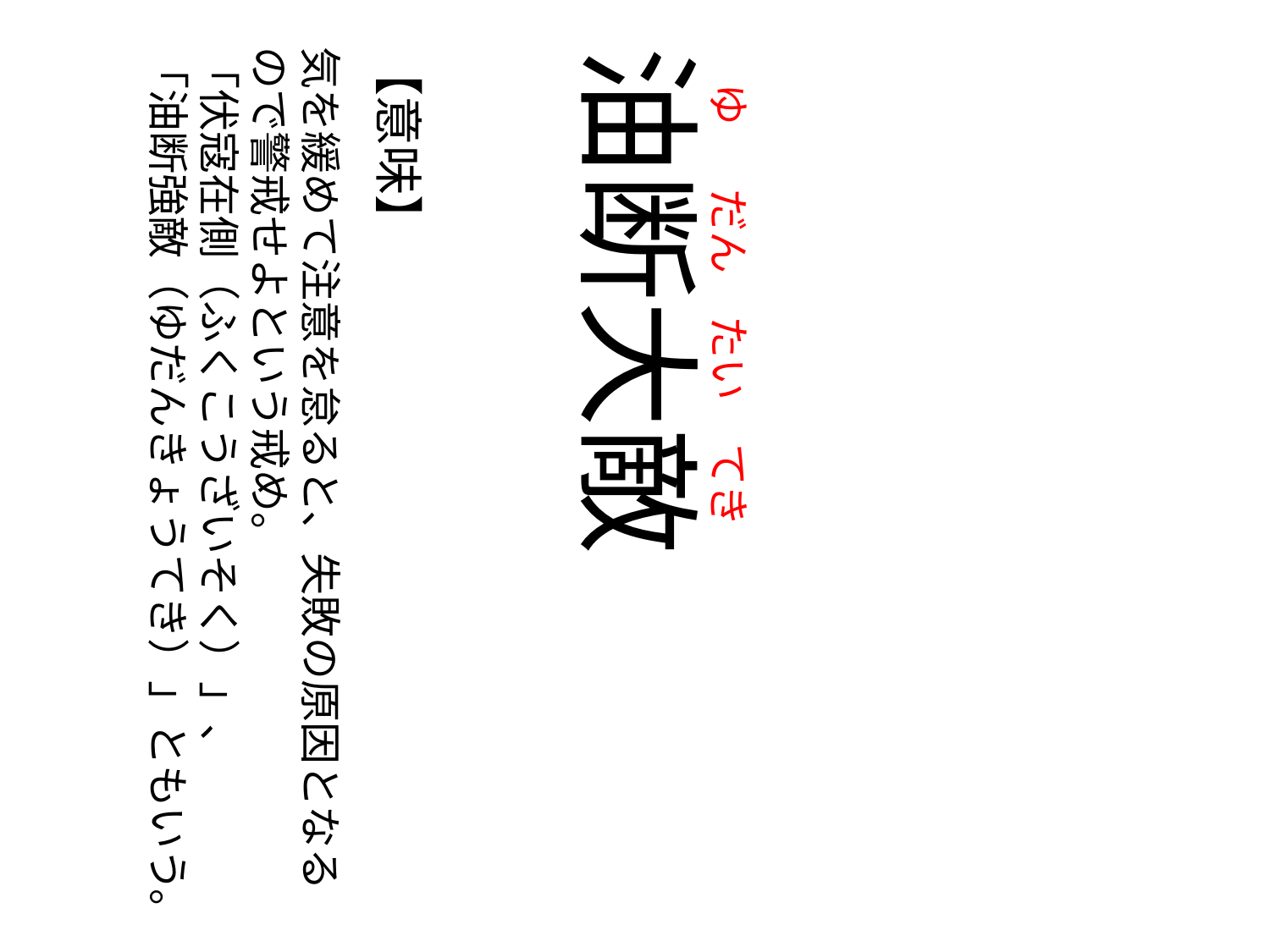

ゆ
の
だん
の
たい
の
てき
気を緩めて注意を怠ると、失敗の原因となる
ので警戒せよという戒め。
「伏寇在側（ふくこうざいそく）」、
「油断強敵（ゆだんきょうてき）」ともいう。
【意味】
油断大敵